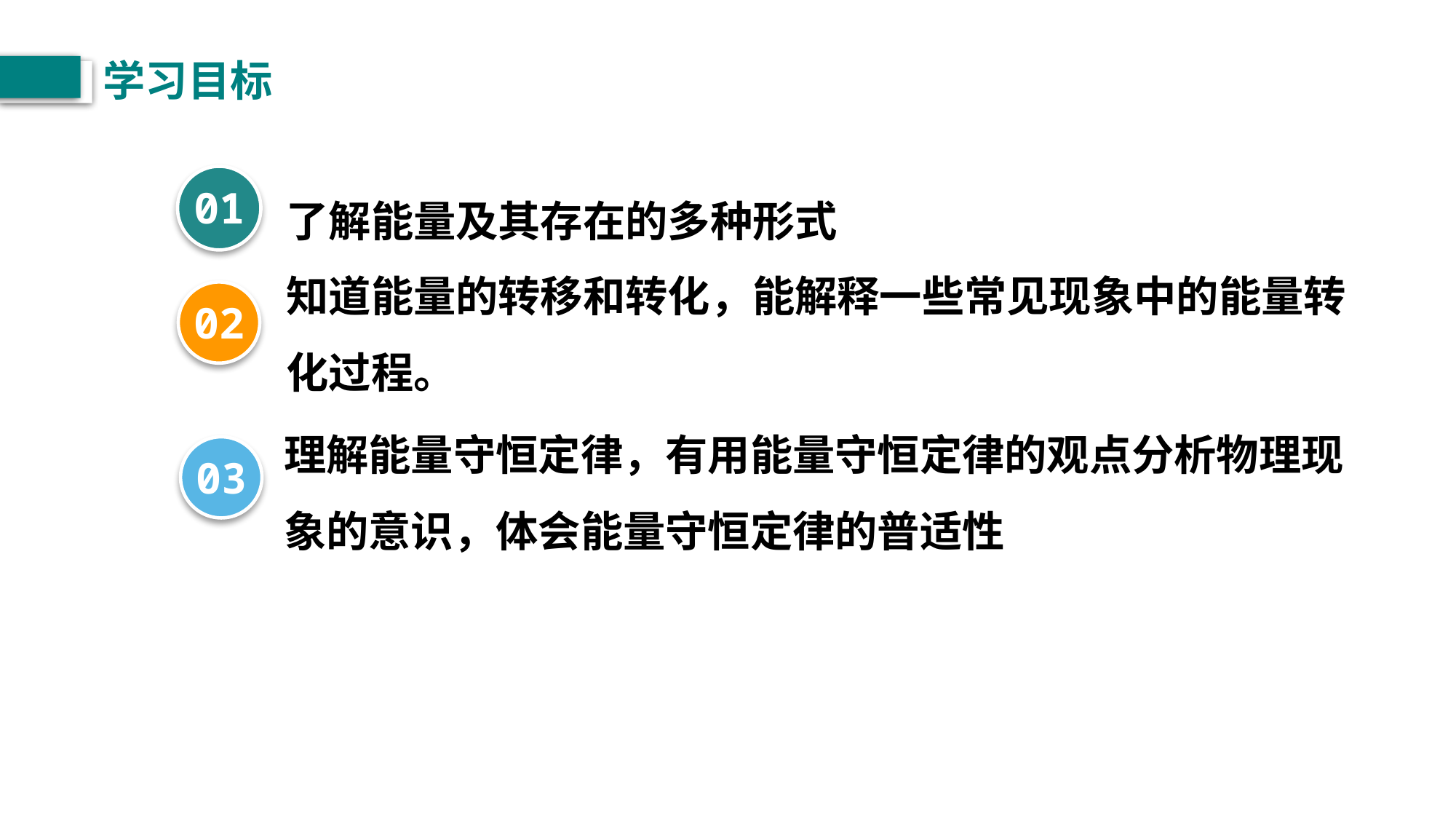

学习目标

01
了解能量及其存在的多种形式
知道能量的转移和转化，能解释一些常见现象中的能量转化过程。

02
理解能量守恒定律，有用能量守恒定律的观点分析物理现象的意识，体会能量守恒定律的普适性

03